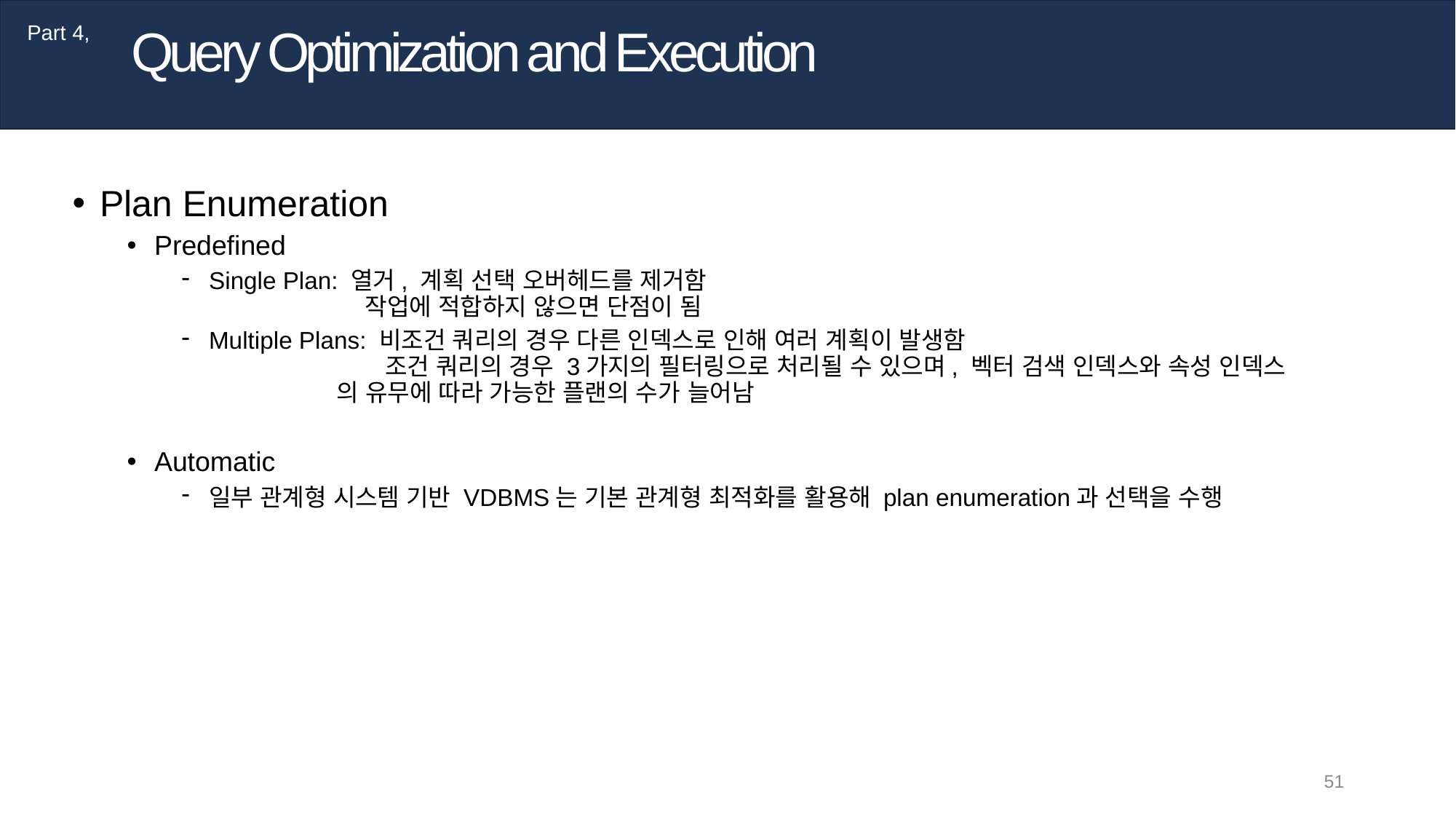

Query Optimization and Execution
Part 4,
Plan Enumeration
Predefined
Single Plan: 열거, 계획 선택 오버헤드를 제거함
	       작업에 적합하지 않으면 단점이 됨
Multiple Plans: 비조건 쿼리의 경우 다른 인덱스로 인해 여러 계획이 발생함
	          조건 쿼리의 경우 3가지의 필터링으로 처리될 수 있으며, 벡터 검색 인덱스와 속성 인덱스
                   의 유무에 따라 가능한 플랜의 수가 늘어남

Automatic
일부 관계형 시스템 기반 VDBMS는 기본 관계형 최적화를 활용해 plan enumeration과 선택을 수행
51